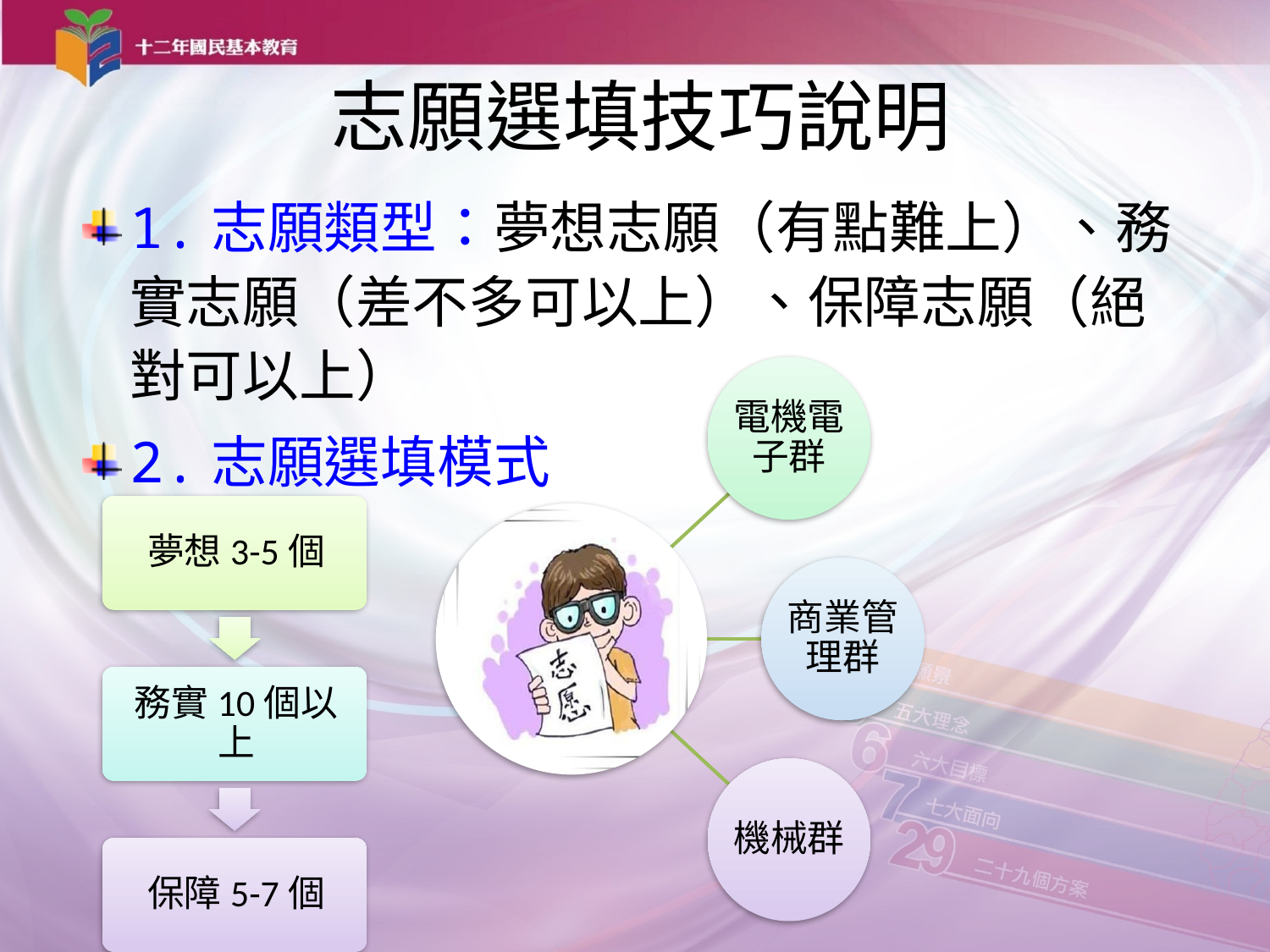

# 志願選填技巧說明
1.志願類型：夢想志願（有點難上）、務實志願（差不多可以上）、保障志願（絕對可以上）
2.志願選填模式

電機電子群

商業管理群
機械群
夢想3-5個

務實10個以上

保障5-7個